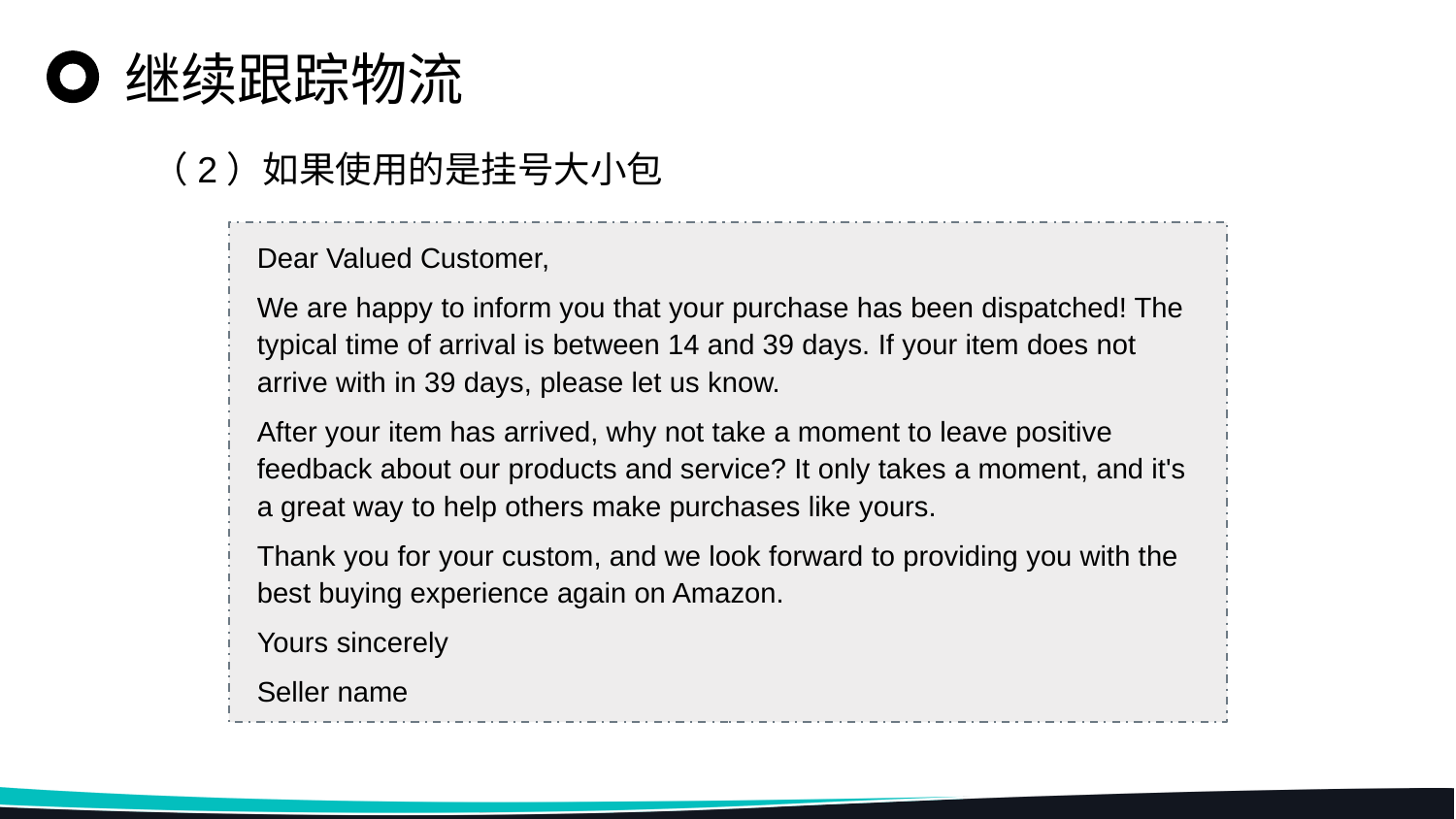

继续跟踪物流
（2）如果使用的是挂号大小包

Dear Valued Customer,
We are happy to inform you that your purchase has been dispatched! The typical time of arrival is between 14 and 39 days. If your item does not arrive with in 39 days, please let us know.
After your item has arrived, why not take a moment to leave positive feedback about our products and service? It only takes a moment, and it's a great way to help others make purchases like yours.
Thank you for your custom, and we look forward to providing you with the best buying experience again on Amazon.
Yours sincerely
Seller name